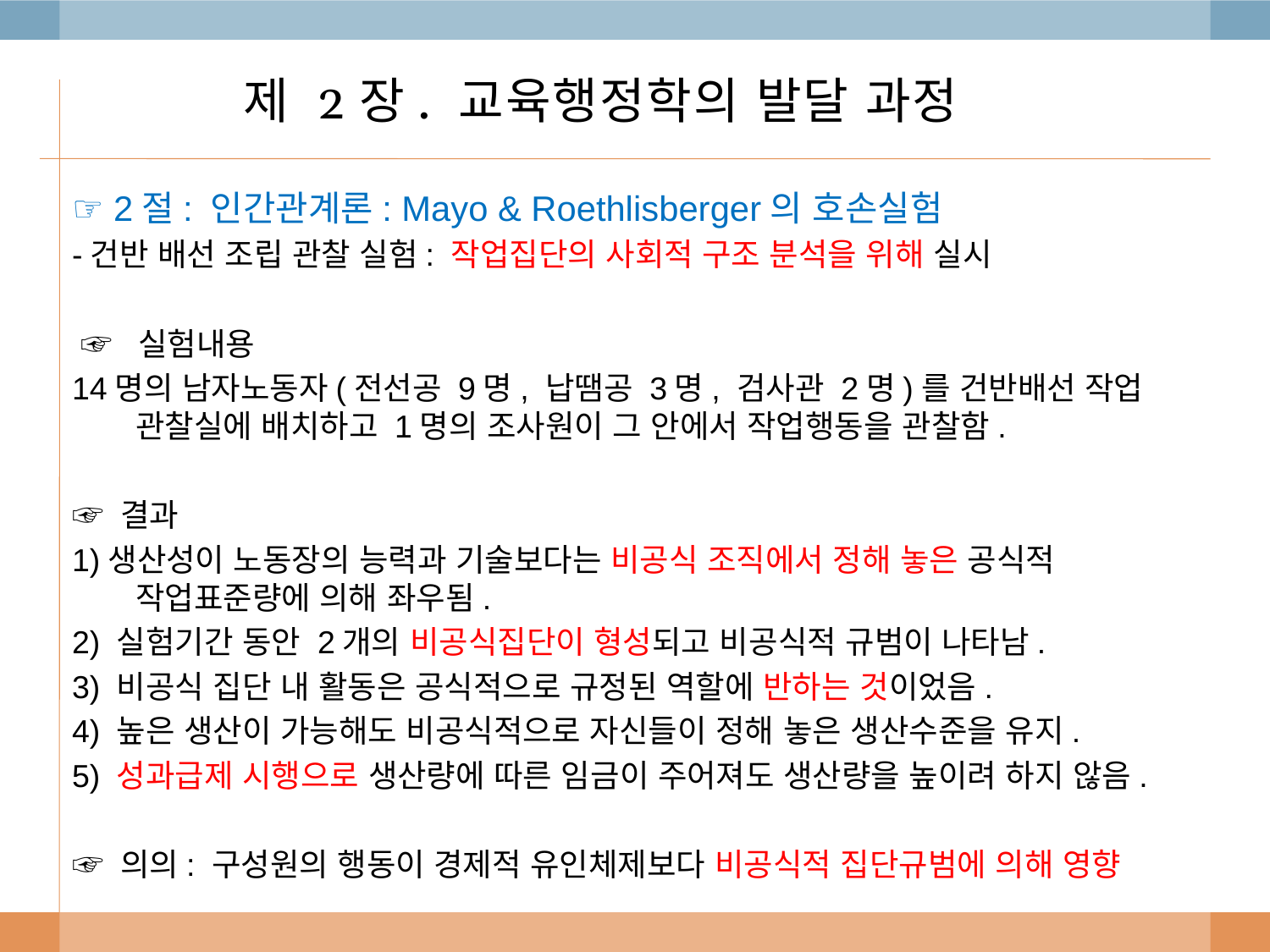

# 제 2장. 교육행정학의 발달 과정
☞ 2절: 인간관계론: Mayo & Roethlisberger의 호손실험
-건반 배선 조립 관찰 실험: 작업집단의 사회적 구조 분석을 위해 실시

 ☞  실험내용
14명의 남자노동자(전선공 9명, 납땜공 3명, 검사관 2명)를 건반배선 작업 관찰실에 배치하고 1명의 조사원이 그 안에서 작업행동을 관찰함.

☞ 결과
1)생산성이 노동장의 능력과 기술보다는 비공식 조직에서 정해 놓은 공식적 작업표준량에 의해 좌우됨.
2) 실험기간 동안 2개의 비공식집단이 형성되고 비공식적 규범이 나타남.
3) 비공식 집단 내 활동은 공식적으로 규정된 역할에 반하는 것이었음.
4) 높은 생산이 가능해도 비공식적으로 자신들이 정해 놓은 생산수준을 유지.
5) 성과급제 시행으로 생산량에 따른 임금이 주어져도 생산량을 높이려 하지 않음.

☞ 의의: 구성원의 행동이 경제적 유인체제보다 비공식적 집단규범에 의해 영향